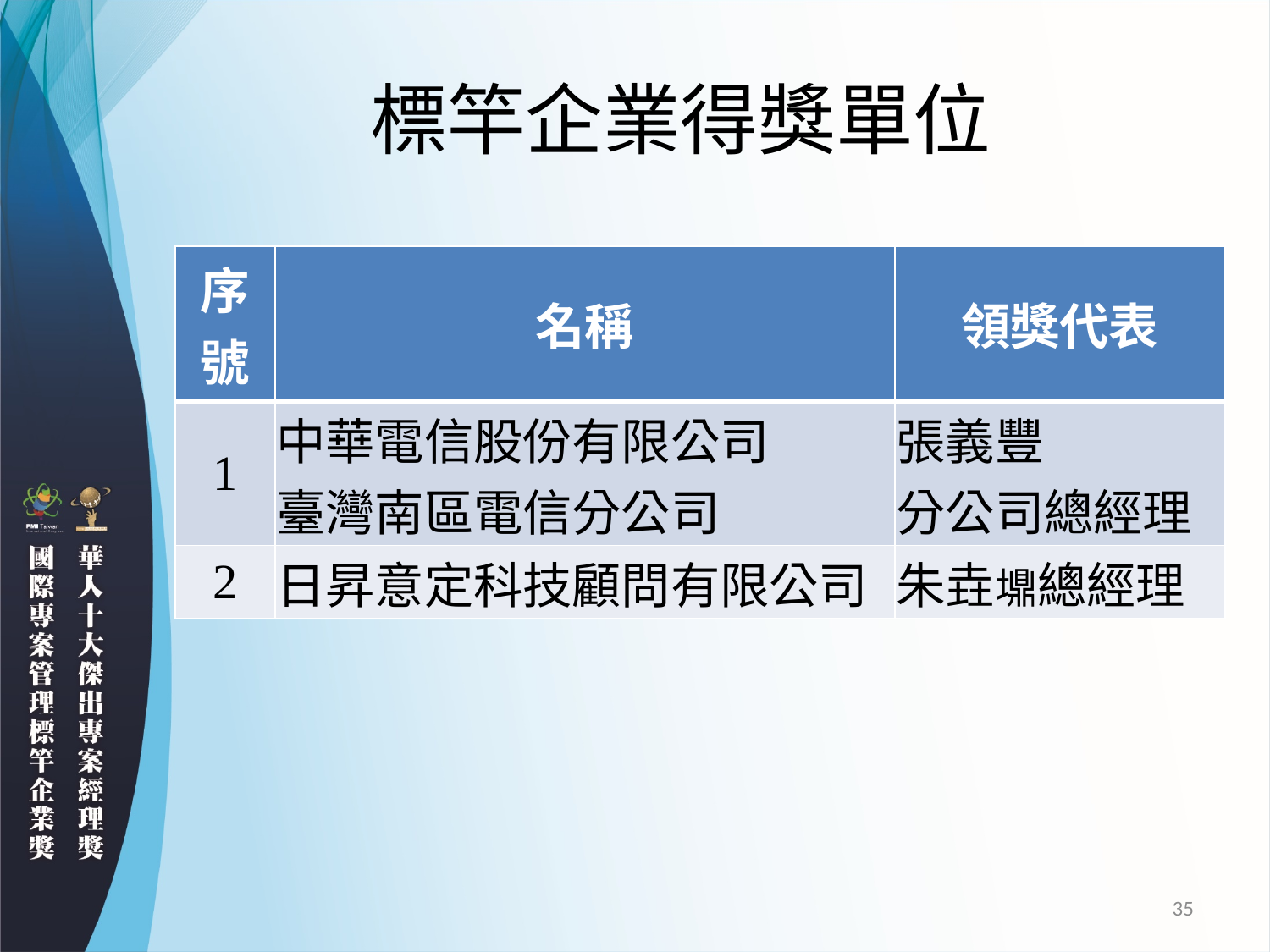

# 標竿企業得獎單位
| 序號 | 名稱 | 領獎代表 |
| --- | --- | --- |
| 1 | 中華電信股份有限公司 臺灣南區電信分公司 | 張義豐 分公司總經理 |
| 2 | 日昇意定科技顧問有限公司 | 朱垚䵺總經理 |
35